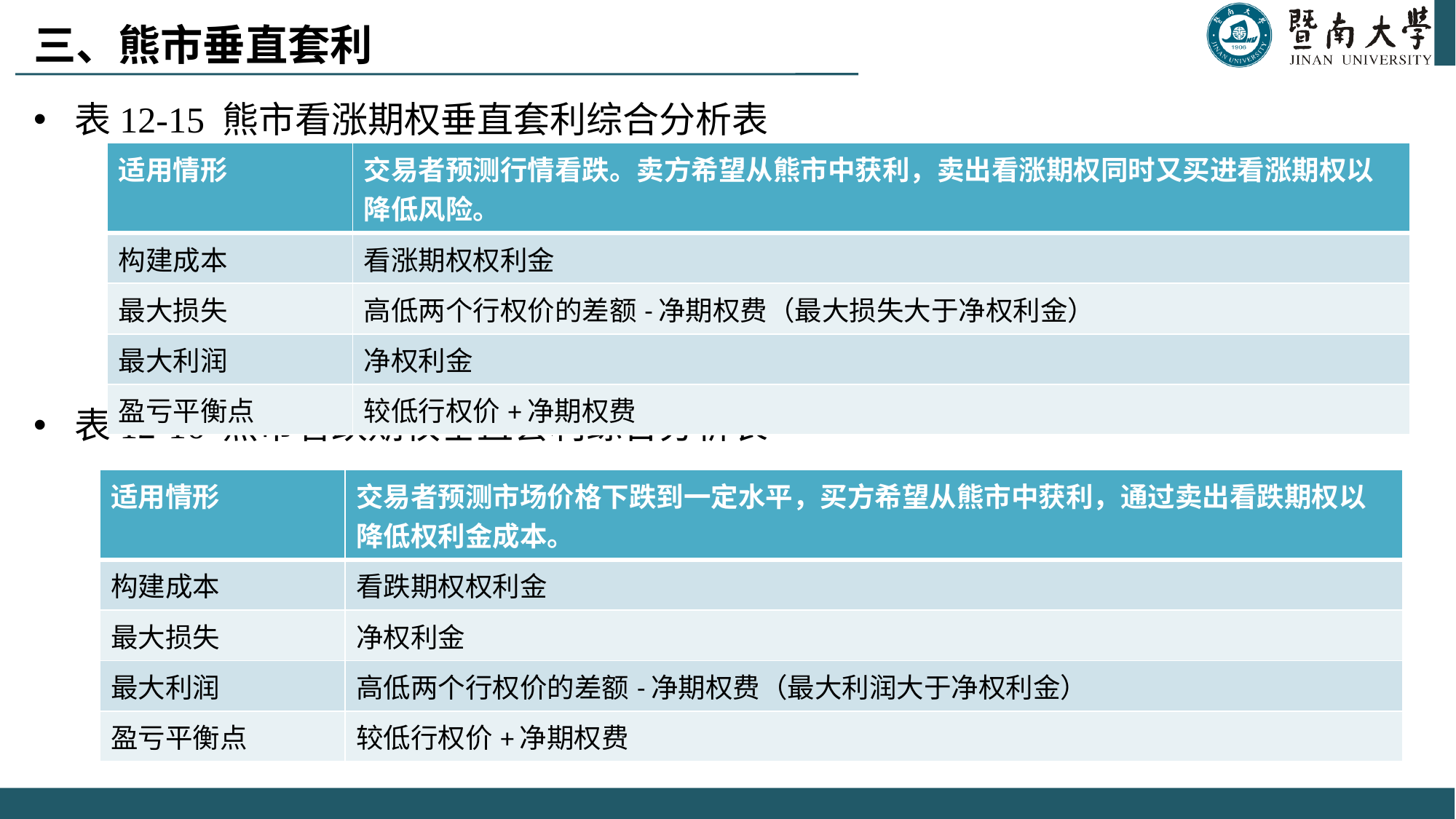

# 三、熊市垂直套利
表12-15 熊市看涨期权垂直套利综合分析表

表12-16 熊市看跌期权垂直套利综合分析表

| 适用情形 | 交易者预测行情看跌。卖方希望从熊市中获利，卖出看涨期权同时又买进看涨期权以降低风险。 |
| --- | --- |
| 构建成本 | 看涨期权权利金 |
| 最大损失 | 高低两个行权价的差额-净期权费（最大损失大于净权利金） |
| 最大利润 | 净权利金 |
| 盈亏平衡点 | 较低行权价+净期权费 |
| 适用情形 | 交易者预测市场价格下跌到一定水平，买方希望从熊市中获利，通过卖出看跌期权以降低权利金成本。 |
| --- | --- |
| 构建成本 | 看跌期权权利金 |
| 最大损失 | 净权利金 |
| 最大利润 | 高低两个行权价的差额-净期权费（最大利润大于净权利金） |
| 盈亏平衡点 | 较低行权价+净期权费 |